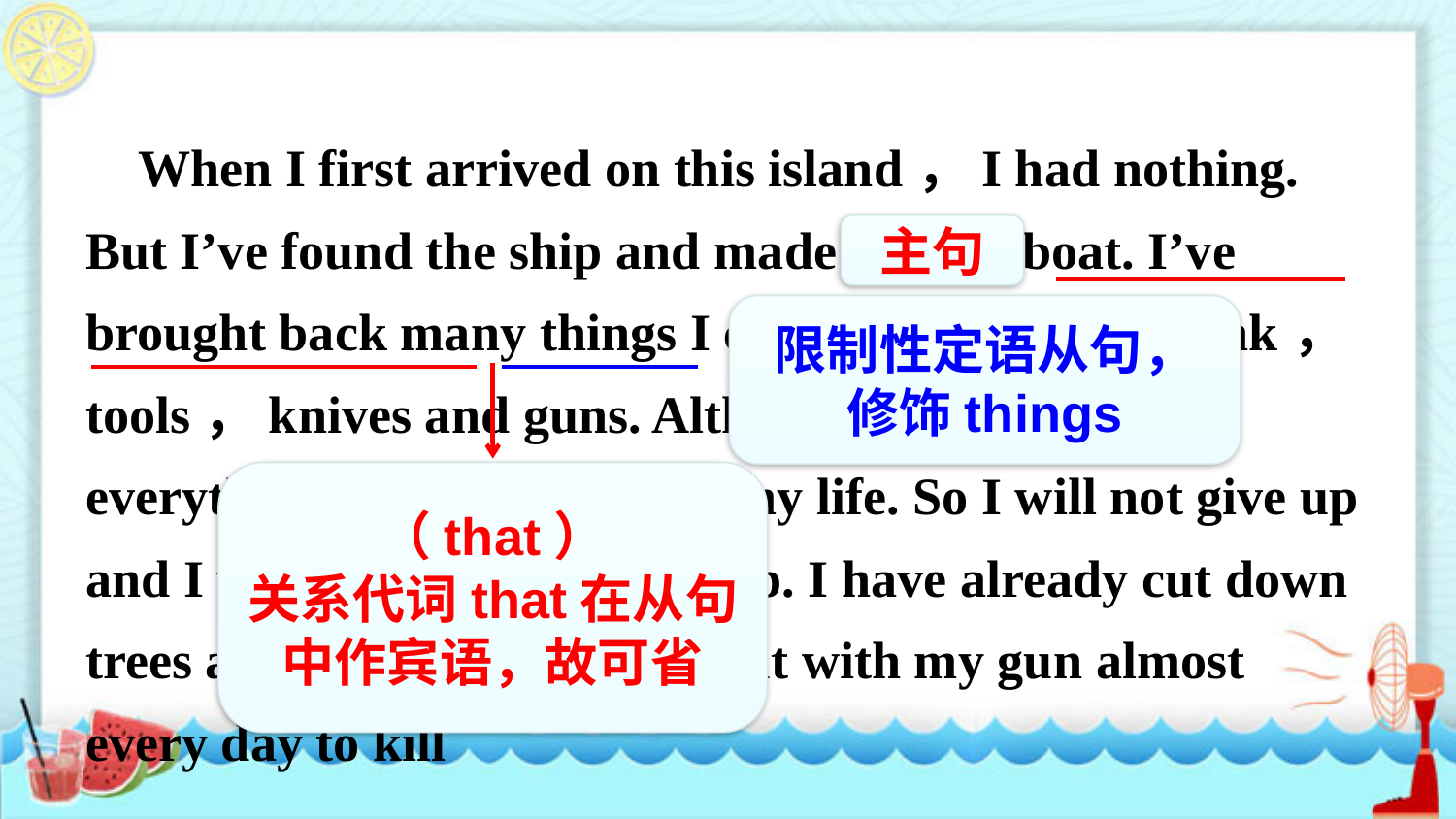

When I first arrived on this island，I had nothing. But I’ve found the ship and made a small boat. I’ve brought back many things I can use—food and drink，tools，knives and guns. Although I have lost everything，I have not lost my life. So I will not give up and I will wait for another ship. I have already cut down trees and built a house. I go out with my gun almost every day to kill
主句
限制性定语从句，修饰things
（that）
关系代词that在从句中作宾语，故可省